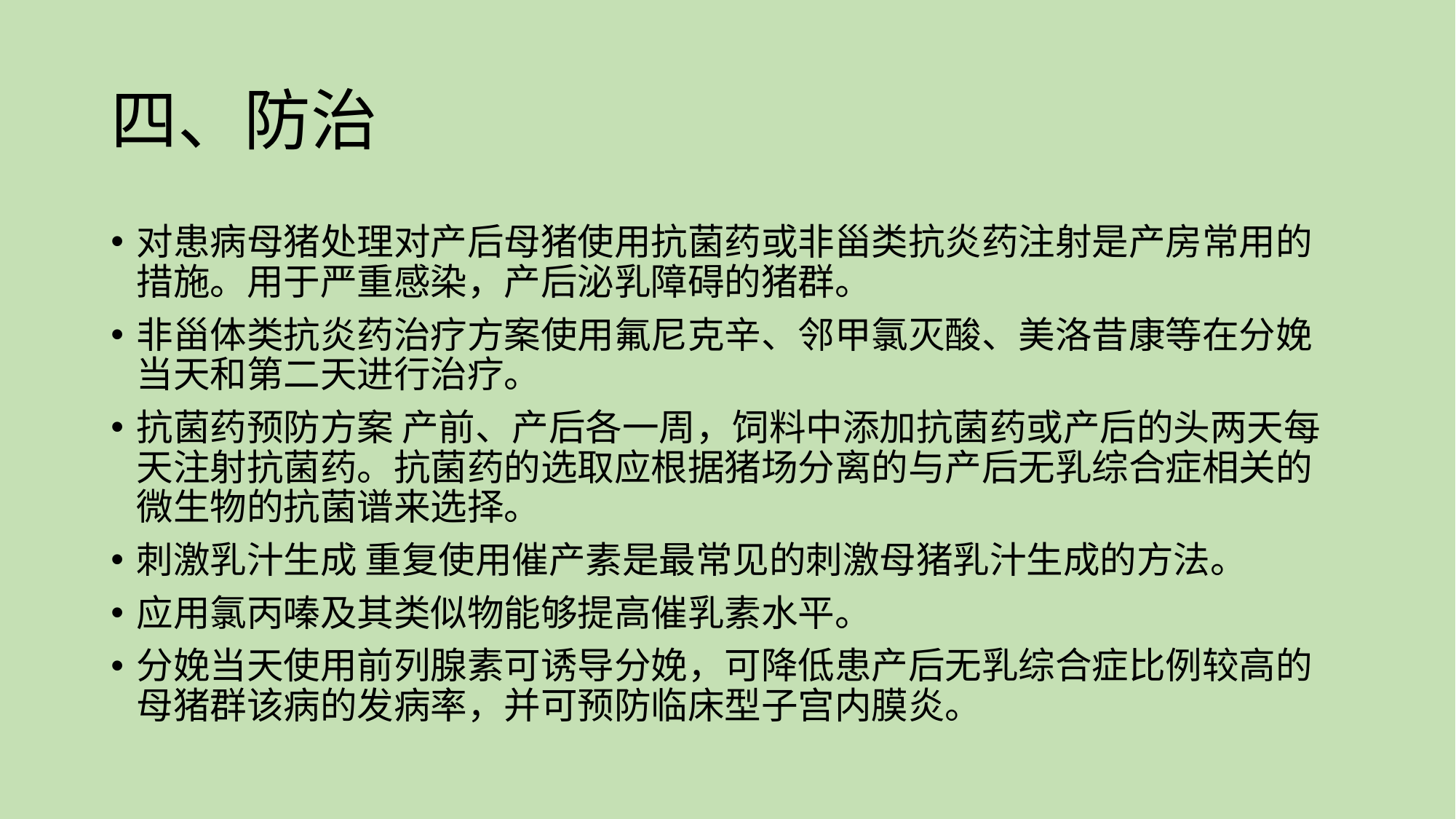

# 四、防治
对患病母猪处理对产后母猪使用抗菌药或非甾类抗炎药注射是产房常用的措施。用于严重感染，产后泌乳障碍的猪群。
非甾体类抗炎药治疗方案使用氟尼克辛、邻甲氯灭酸、美洛昔康等在分娩当天和第二天进行治疗。
抗菌药预防方案 产前、产后各一周，饲料中添加抗菌药或产后的头两天每天注射抗菌药。抗菌药的选取应根据猪场分离的与产后无乳综合症相关的微生物的抗菌谱来选择。
刺激乳汁生成 重复使用催产素是最常见的刺激母猪乳汁生成的方法。
应用氯丙嗪及其类似物能够提高催乳素水平。
分娩当天使用前列腺素可诱导分娩，可降低患产后无乳综合症比例较高的母猪群该病的发病率，并可预防临床型子宫内膜炎。